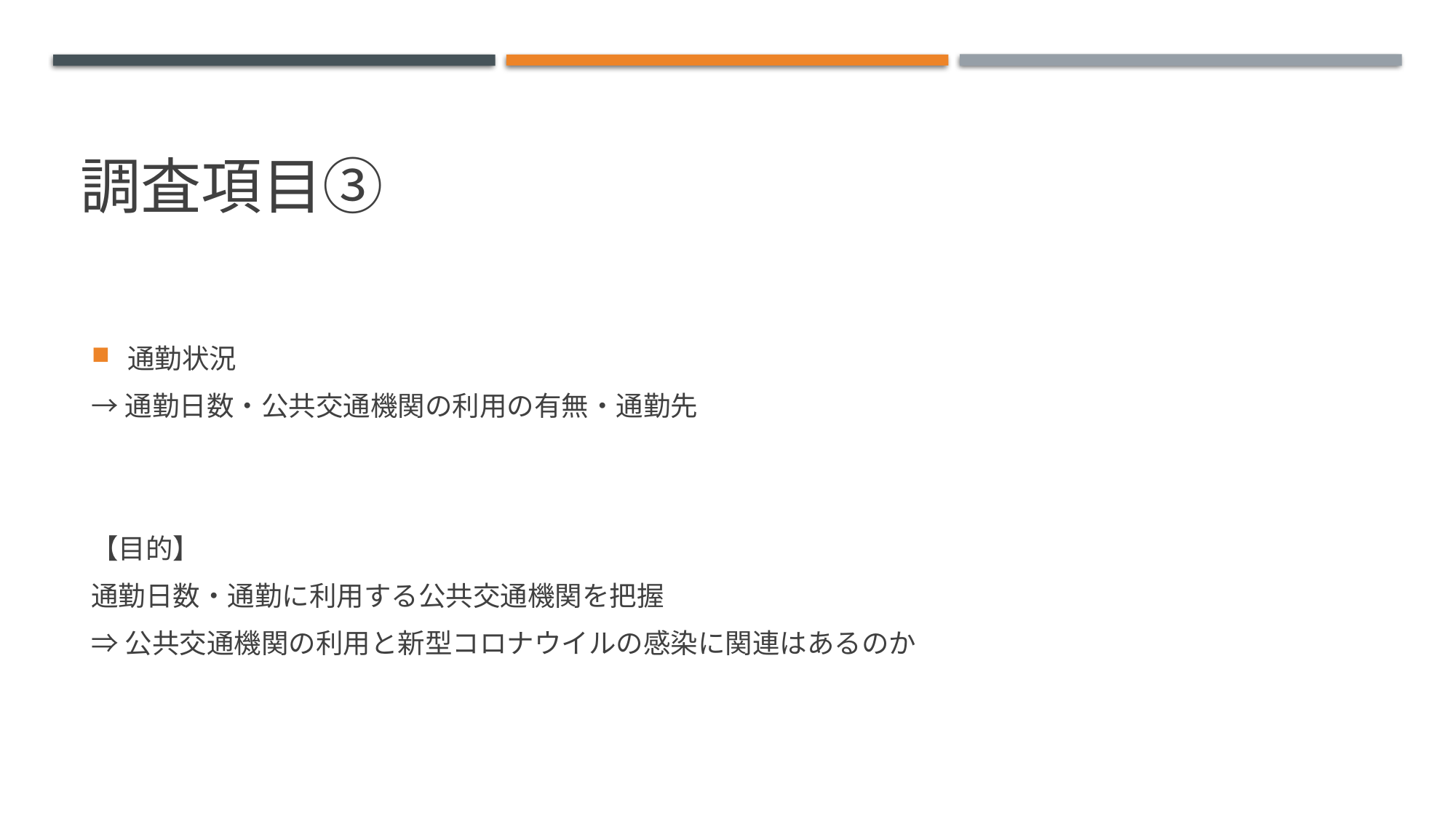

# 調査項目③
通勤状況
→通勤日数・公共交通機関の利用の有無・通勤先

【目的】
通勤日数・通勤に利用する公共交通機関を把握
⇒公共交通機関の利用と新型コロナウイルの感染に関連はあるのか